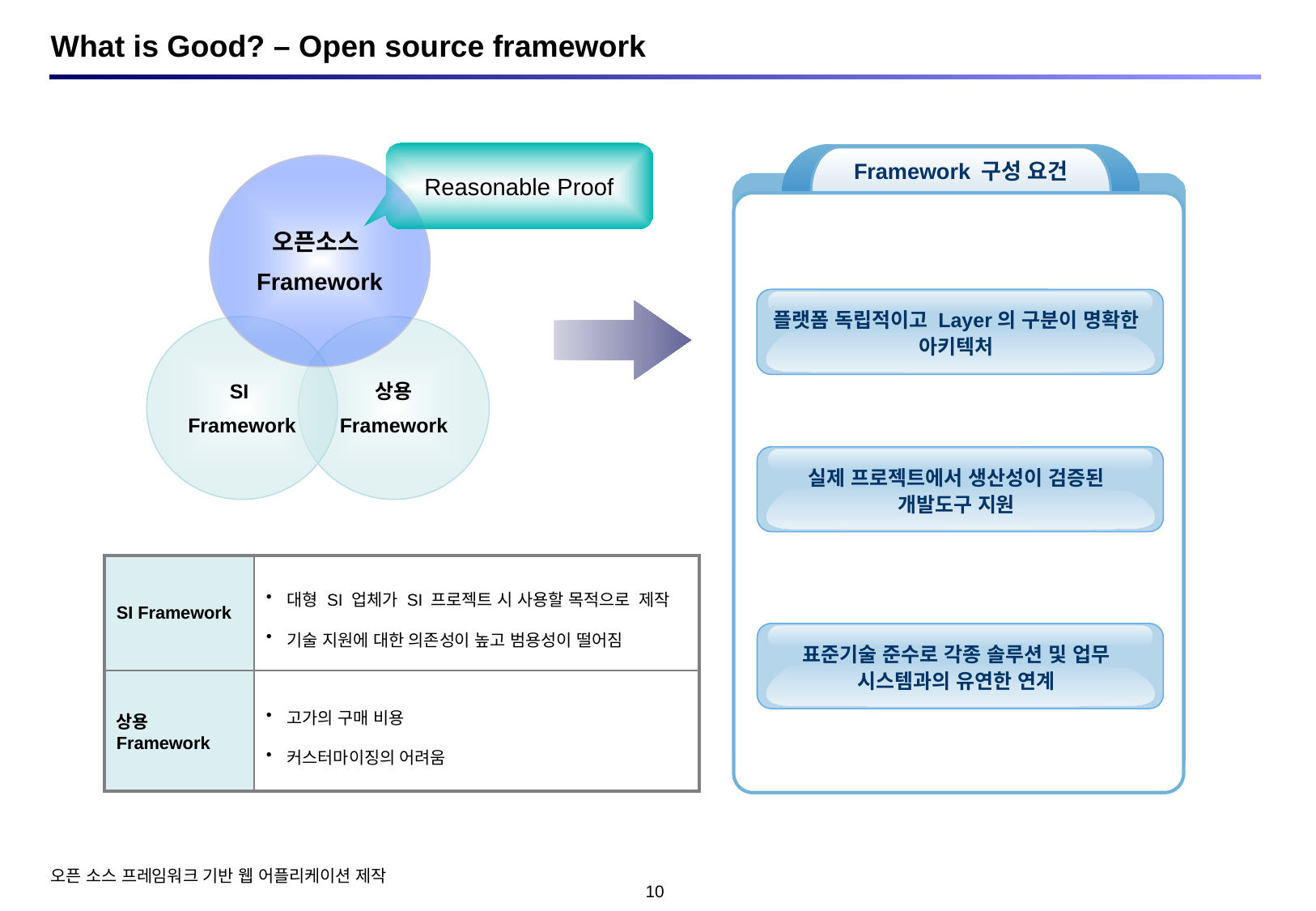

# What is Good? – Open source framework
Reasonable Proof

Framework 구성 요건

플랫폼 독립적이고 Layer의 구분이 명확한 아키텍처

실제 프로젝트에서 생산성이 검증된 개발도구 지원

표준기술 준수로 각종 솔루션 및 업무 시스템과의 유연한 연계
오픈소스
Framework
SI
Framework
상용
Framework

| SI Framework | 대형 SI 업체가 SI 프로젝트 시 사용할 목적으로 제작 기술 지원에 대한 의존성이 높고 범용성이 떨어짐 |
| --- | --- |
| 상용 Framework | 고가의 구매 비용 커스터마이징의 어려움 |